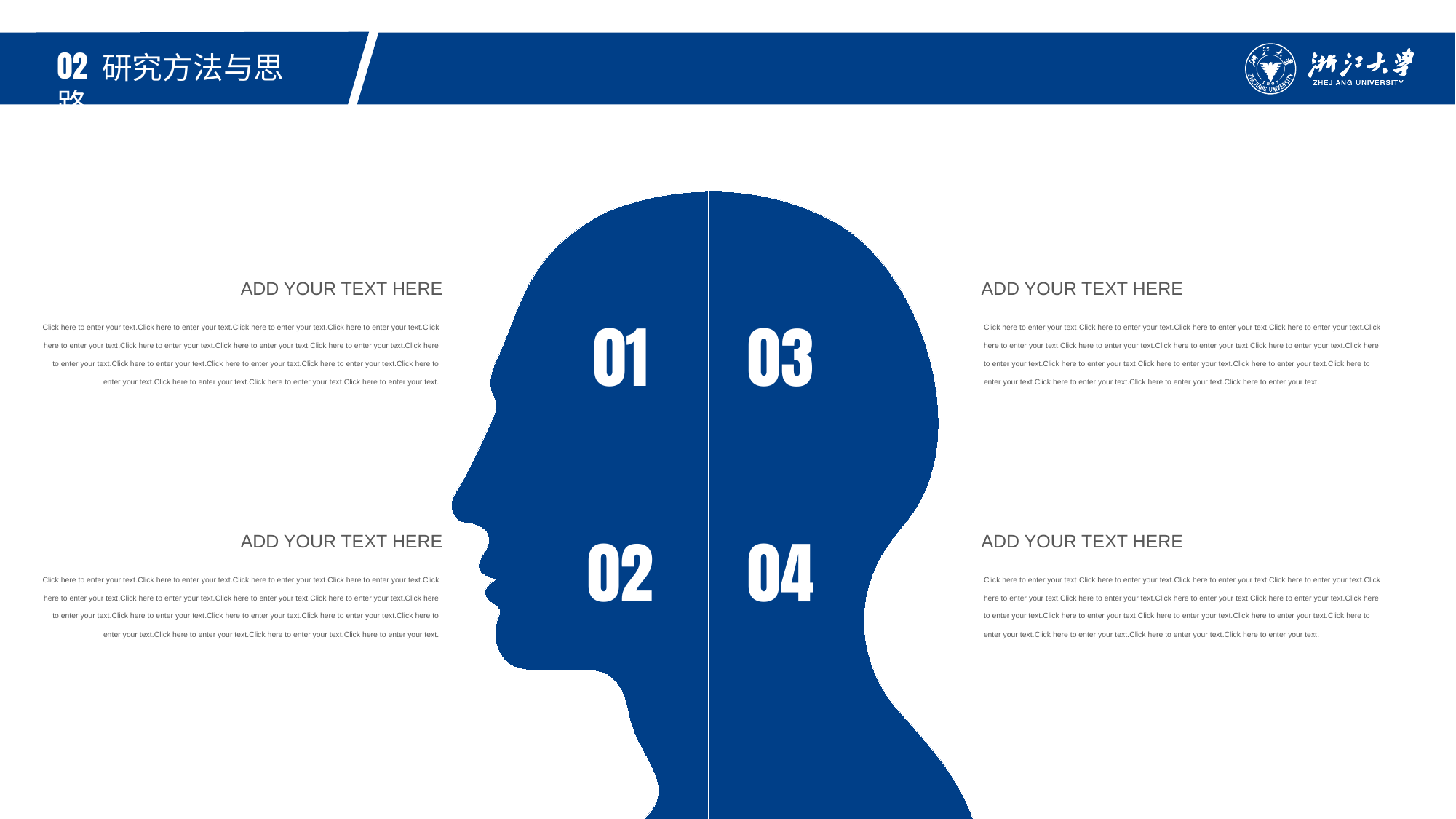

02 研究方法与思路

ADD YOUR TEXT HERE
ADD YOUR TEXT HERE
01
03
Click here to enter your text.Click here to enter your text.Click here to enter your text.Click here to enter your text.Click here to enter your text.Click here to enter your text.Click here to enter your text.Click here to enter your text.Click here to enter your text.Click here to enter your text.Click here to enter your text.Click here to enter your text.Click here to enter your text.Click here to enter your text.Click here to enter your text.Click here to enter your text.
Click here to enter your text.Click here to enter your text.Click here to enter your text.Click here to enter your text.Click here to enter your text.Click here to enter your text.Click here to enter your text.Click here to enter your text.Click here to enter your text.Click here to enter your text.Click here to enter your text.Click here to enter your text.Click here to enter your text.Click here to enter your text.Click here to enter your text.Click here to enter your text.
02
04
ADD YOUR TEXT HERE
ADD YOUR TEXT HERE
Click here to enter your text.Click here to enter your text.Click here to enter your text.Click here to enter your text.Click here to enter your text.Click here to enter your text.Click here to enter your text.Click here to enter your text.Click here to enter your text.Click here to enter your text.Click here to enter your text.Click here to enter your text.Click here to enter your text.Click here to enter your text.Click here to enter your text.Click here to enter your text.
Click here to enter your text.Click here to enter your text.Click here to enter your text.Click here to enter your text.Click here to enter your text.Click here to enter your text.Click here to enter your text.Click here to enter your text.Click here to enter your text.Click here to enter your text.Click here to enter your text.Click here to enter your text.Click here to enter your text.Click here to enter your text.Click here to enter your text.Click here to enter your text.